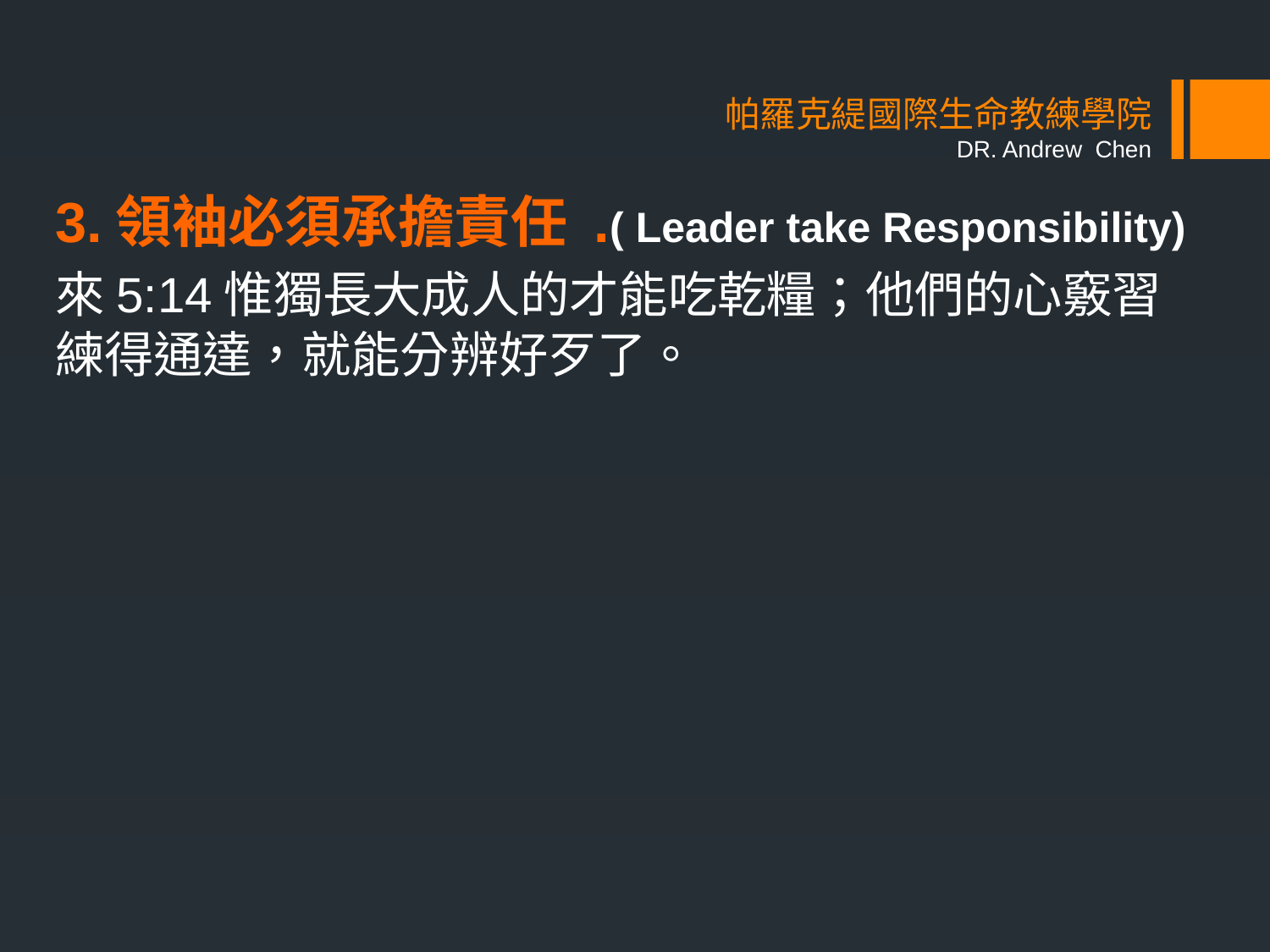

# 帕羅克緹國際生命教練學院 DR. Andrew  Chen
3.領袖必須承擔責任 .( Leader take Responsibility)
來5:14惟獨長大成人的才能吃乾糧；他們的心竅習練得通達，就能分辨好歹了。